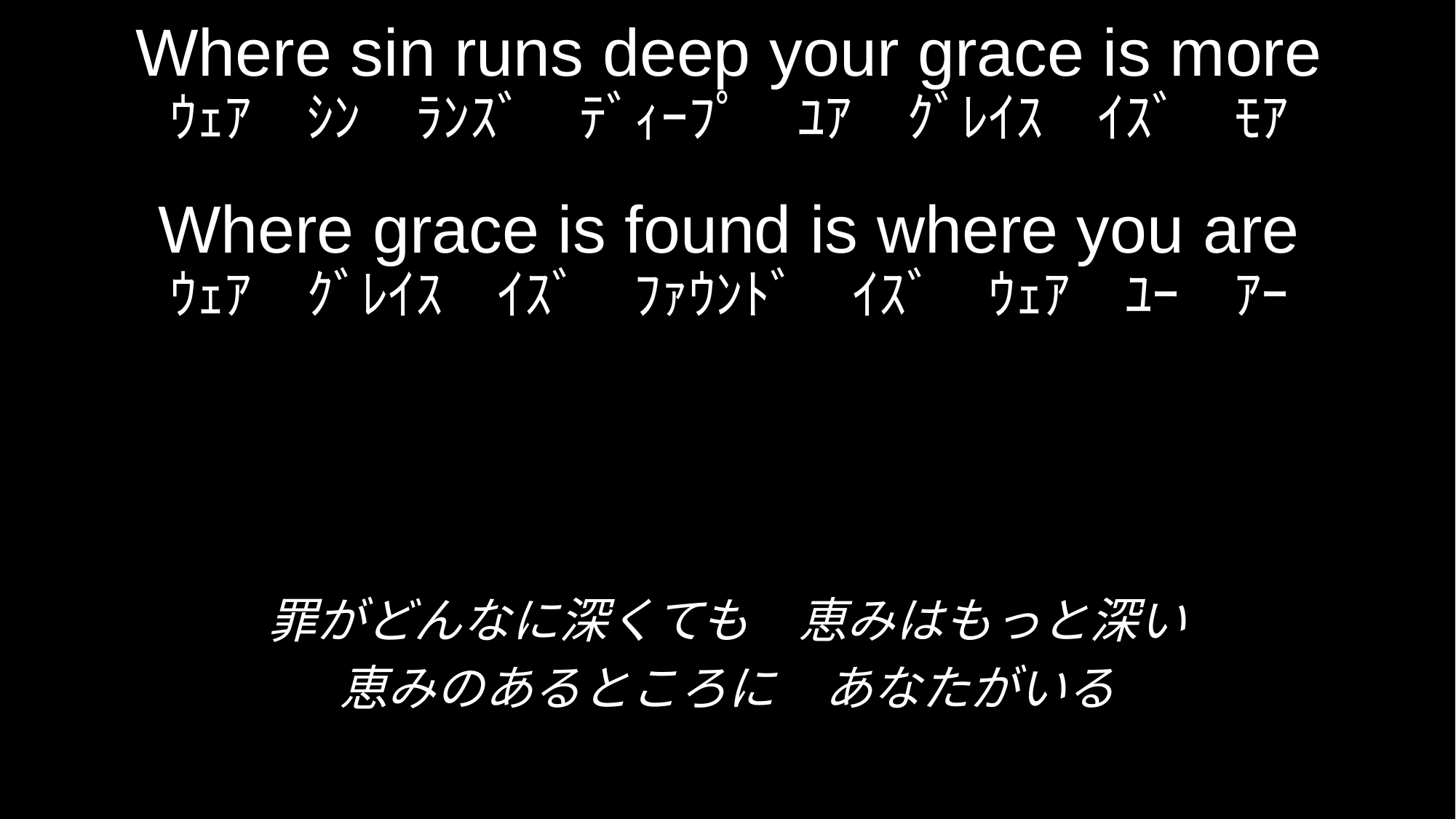

# Where sin runs deep your grace is more ｳｪｱ　ｼﾝ　ﾗﾝｽﾞ　ﾃﾞｨｰﾌﾟ　ﾕｱ　ｸﾞﾚｲｽ　ｲｽﾞ　ﾓｱ Where grace is found is where you are ｳｪｱ　ｸﾞﾚｲｽ　ｲｽﾞ　ﾌｧｳﾝﾄﾞ　ｲｽﾞ　ｳｪｱ　ﾕｰ　ｱｰ
罪がどんなに深くても　恵みはもっと深い
恵みのあるところに　あなたがいる